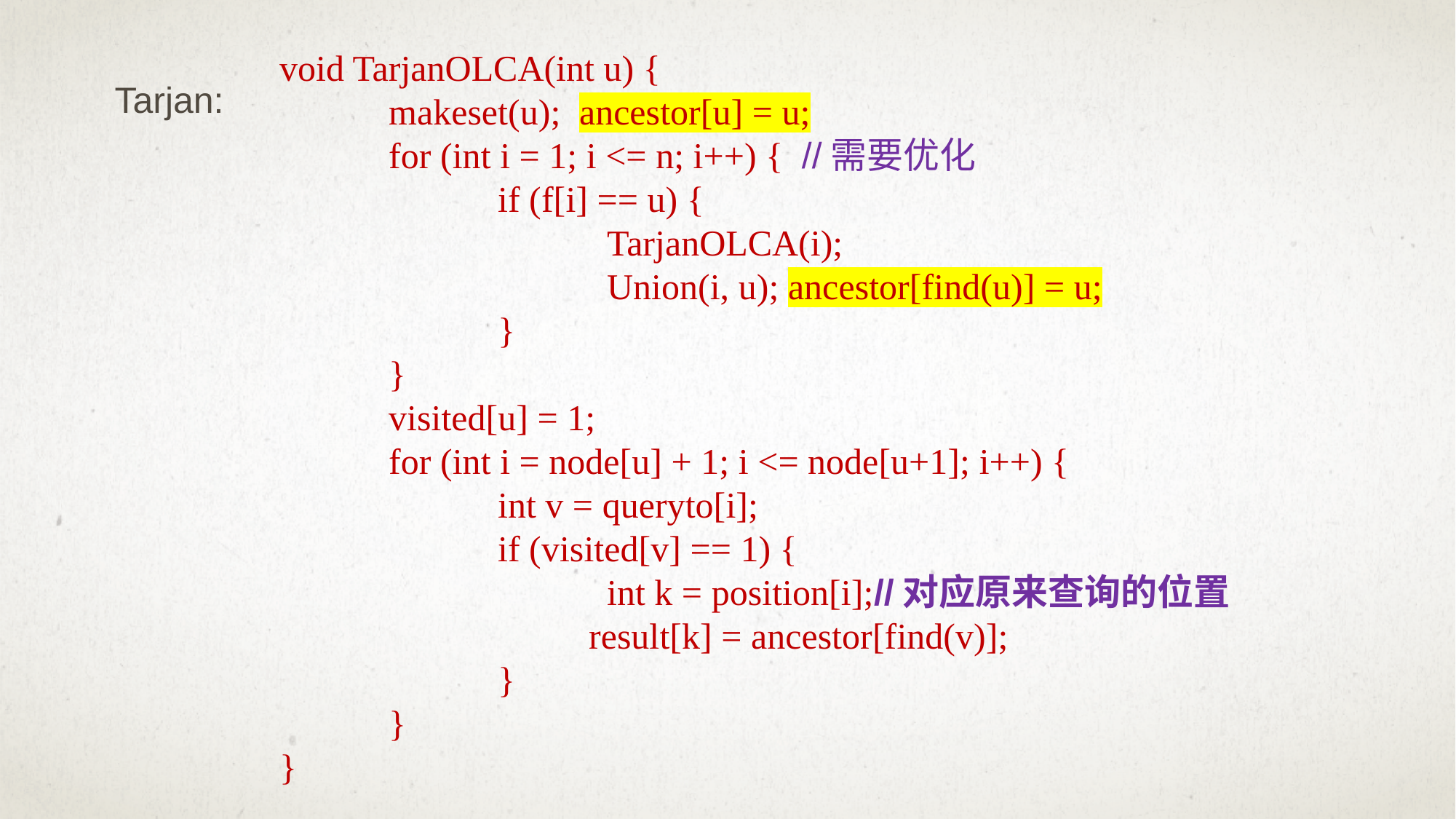

void TarjanOLCA(int u) {
	makeset(u);  ancestor[u] = u;
	for (int i = 1; i <= n; i++) {  //需要优化
		if (f[i] == u) {
			TarjanOLCA(i);
			Union(i, u); ancestor[find(u)] = u;
		}
	}
	visited[u] = 1;
	for (int i = node[u] + 1; i <= node[u+1]; i++) {
		int v = queryto[i];
		if (visited[v] == 1) {
	                        int k = position[i];//对应原来查询的位置
		          result[k] = ancestor[find(v)];
		}
	}
}
Tarjan: